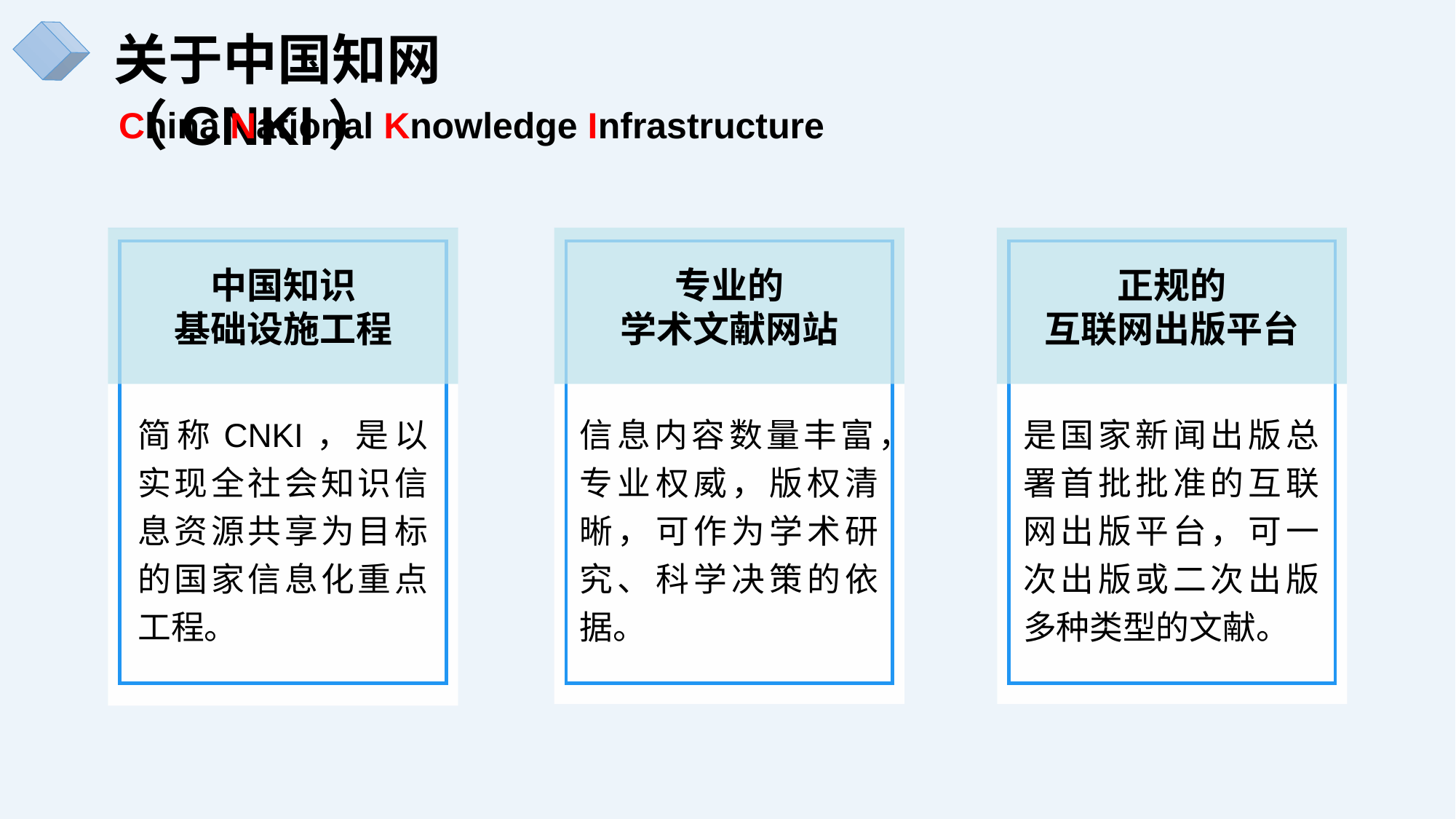

关于中国知网（CNKI）

China National Knowledge Infrastructure
中国知识
基础设施工程

专业的
学术文献网站
正规的
互联网出版平台

简称CNKI，是以实现全社会知识信息资源共享为目标的国家信息化重点工程。
信息内容数量丰富，专业权威，版权清晰，可作为学术研究、科学决策的依据。
是国家新闻出版总署首批批准的互联网出版平台，可一次出版或二次出版多种类型的文献。